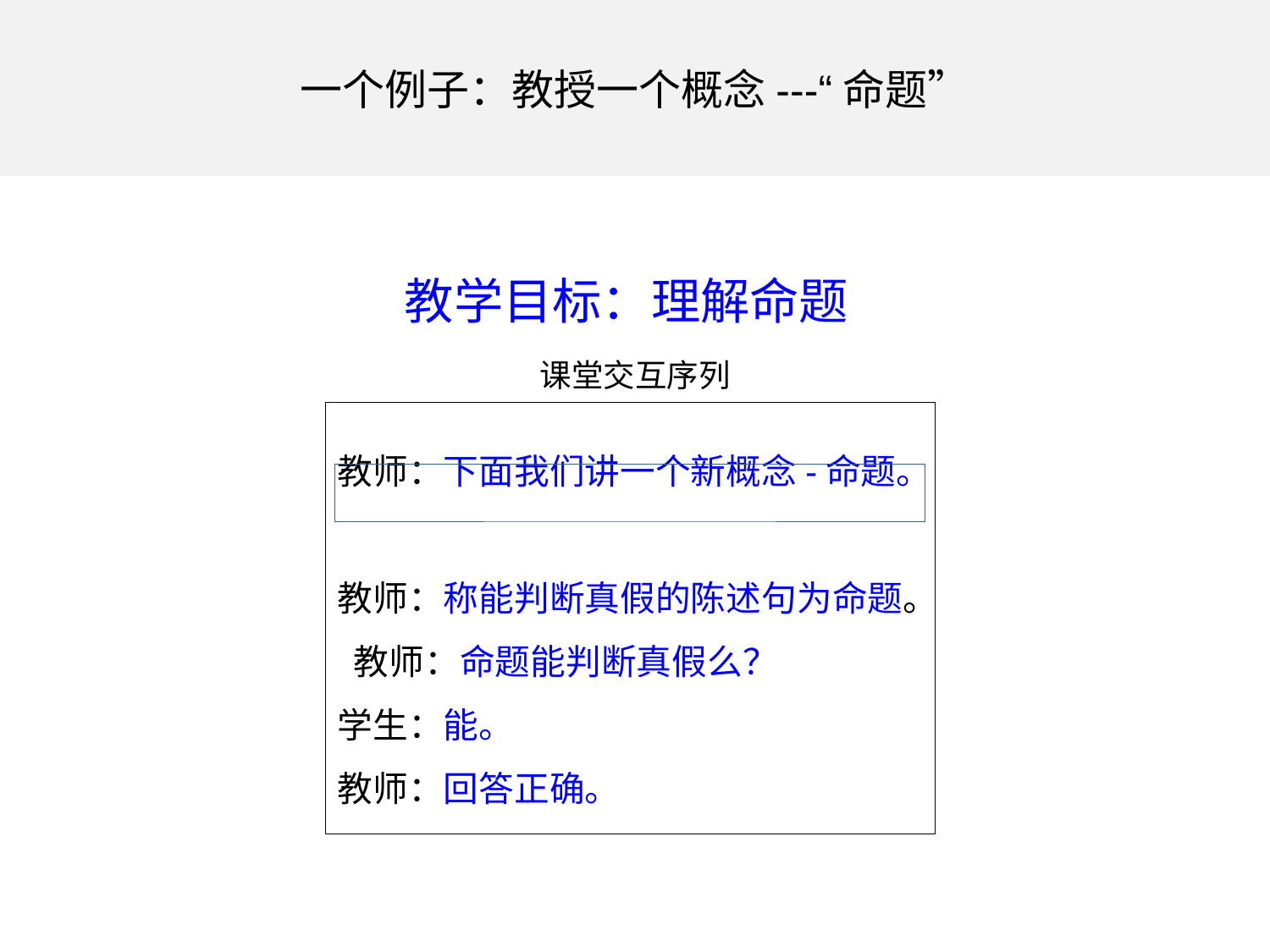

# 一个例子：教授一个概念---“命题”
教学目标：理解命题
课堂交互序列
教师：下面我们讲一个新概念-命题。
教师：称能判断真假的陈述句为命题。
 教师：命题能判断真假么？
学生：能。
教师：回答正确。